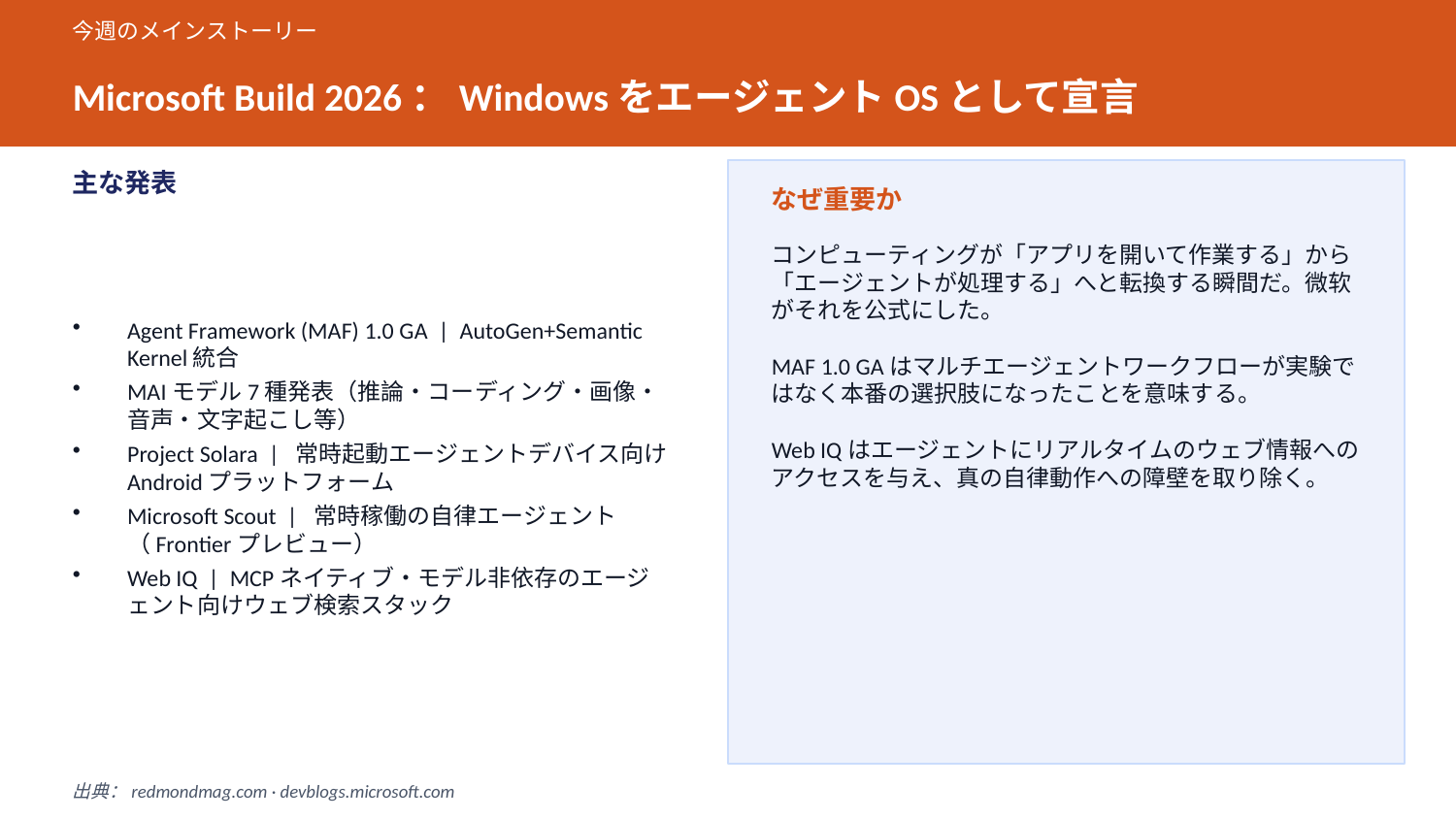

今週のメインストーリー
Microsoft Build 2026：WindowsをエージェントOSとして宣言
主な発表

なぜ重要か
Agent Framework (MAF) 1.0 GA  |  AutoGen+Semantic Kernel統合
MAIモデル7種発表（推論・コーディング・画像・音声・文字起こし等）
Project Solara  |  常時起動エージェントデバイス向けAndroidプラットフォーム
Microsoft Scout  |  常時稼働の自律エージェント（Frontierプレビュー）
Web IQ  |  MCPネイティブ・モデル非依存のエージェント向けウェブ検索スタック
コンピューティングが「アプリを開いて作業する」から「エージェントが処理する」へと転換する瞬間だ。微软がそれを公式にした。

MAF 1.0 GAはマルチエージェントワークフローが実験ではなく本番の選択肢になったことを意味する。

Web IQはエージェントにリアルタイムのウェブ情報へのアクセスを与え、真の自律動作への障壁を取り除く。
出典：redmondmag.com · devblogs.microsoft.com